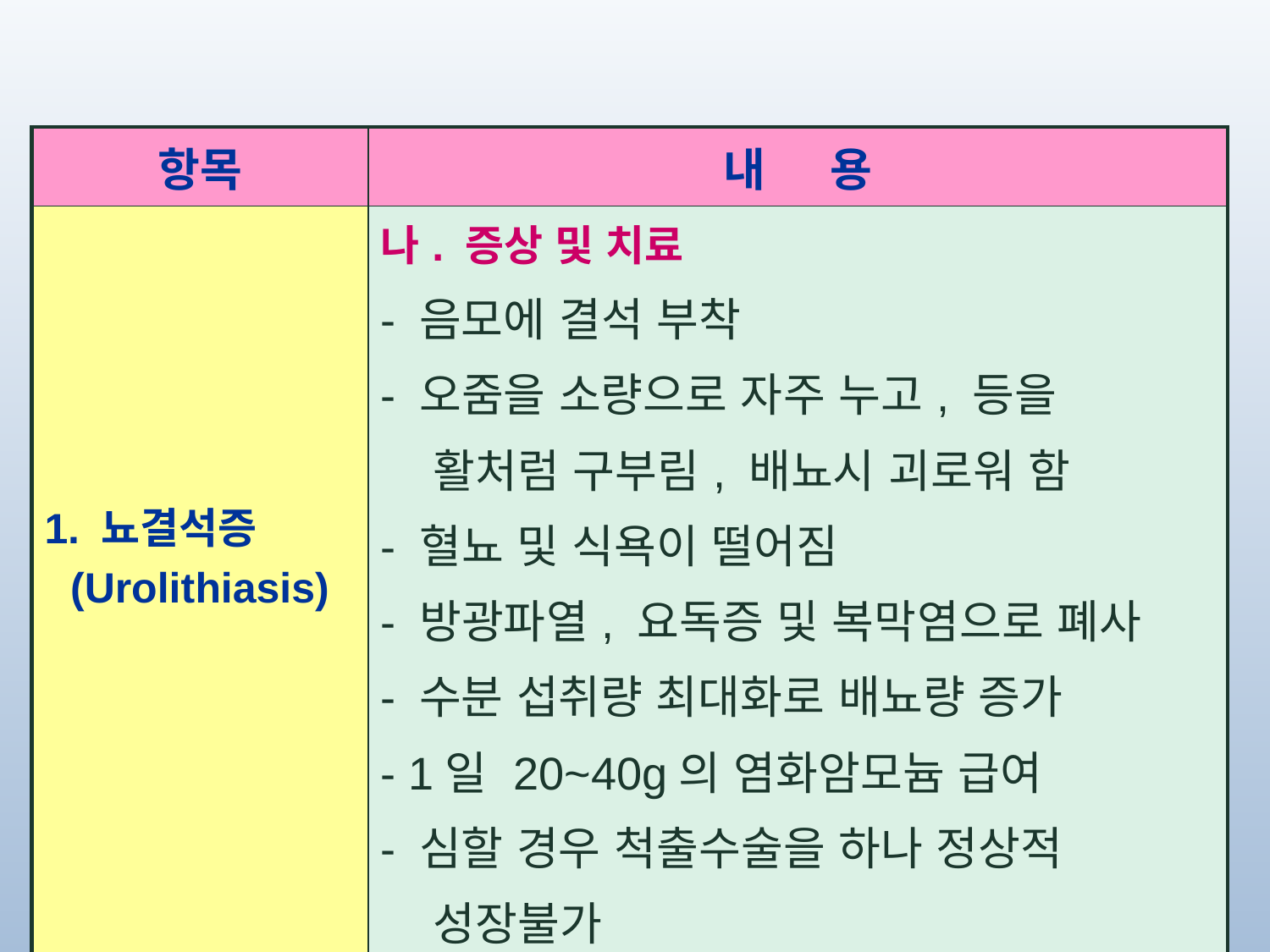

| 항목 | 내 용 |
| --- | --- |
| 1. 뇨결석증 (Urolithiasis) | 나. 증상 및 치료 - 음모에 결석 부착 - 오줌을 소량으로 자주 누고, 등을 활처럼 구부림, 배뇨시 괴로워 함 - 혈뇨 및 식욕이 떨어짐 - 방광파열, 요독증 및 복막염으로 폐사 - 수분 섭취량 최대화로 배뇨량 증가 - 1일 20~40g의 염화암모늄 급여 - 심할 경우 척출수술을 하나 정상적 성장불가 |